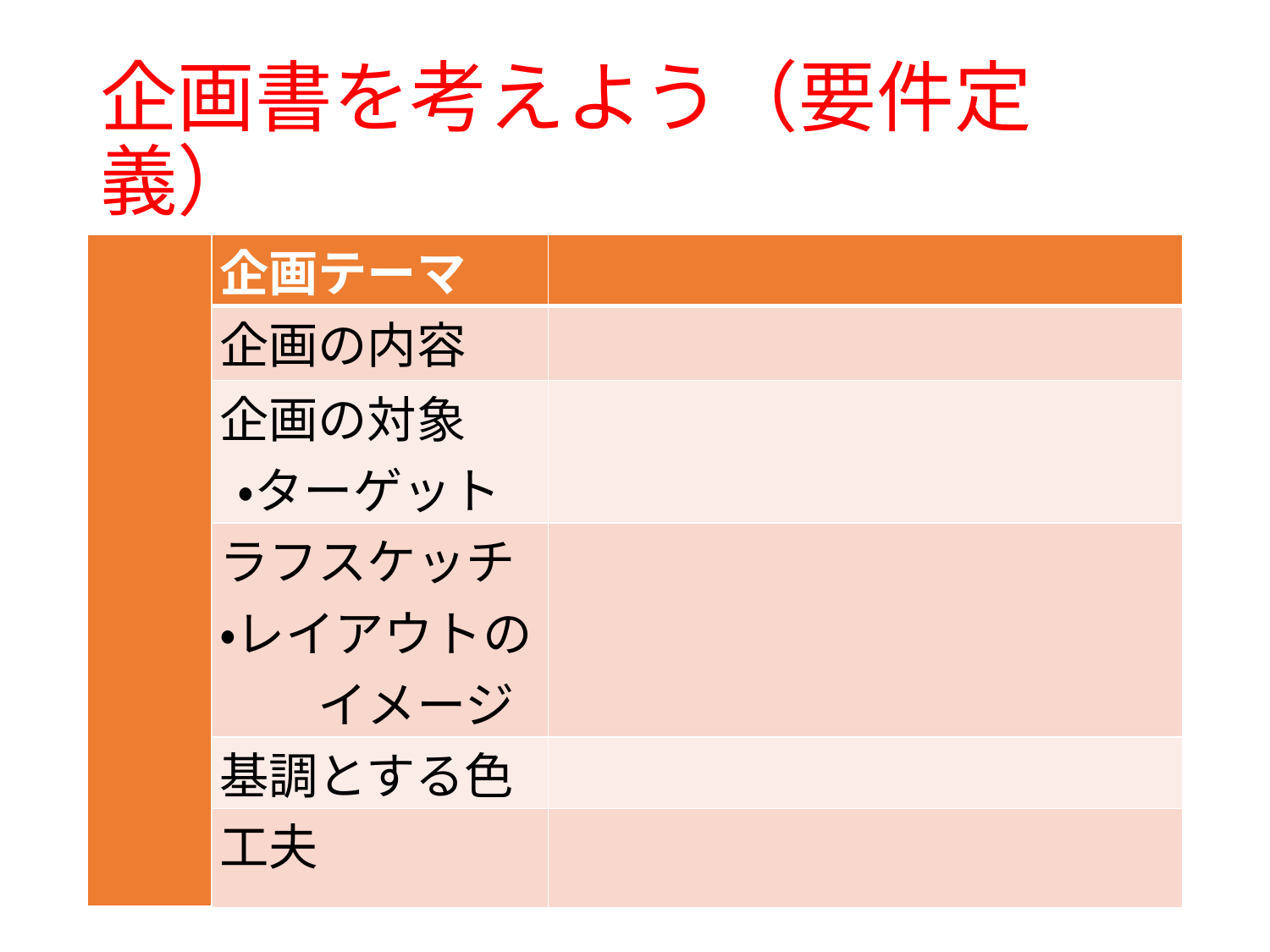

# 企画書を考えよう（要件定義）
|  | 企画テーマ |  |
| --- | --- | --- |
|  | 企画の内容 |  |
|  | 企画の対象 ・ターゲット |  |
|  | ラフスケッチ ・レイアウトの 　　イメージ |  |
|  | 基調とする色 |  |
|  | 工夫 |  |